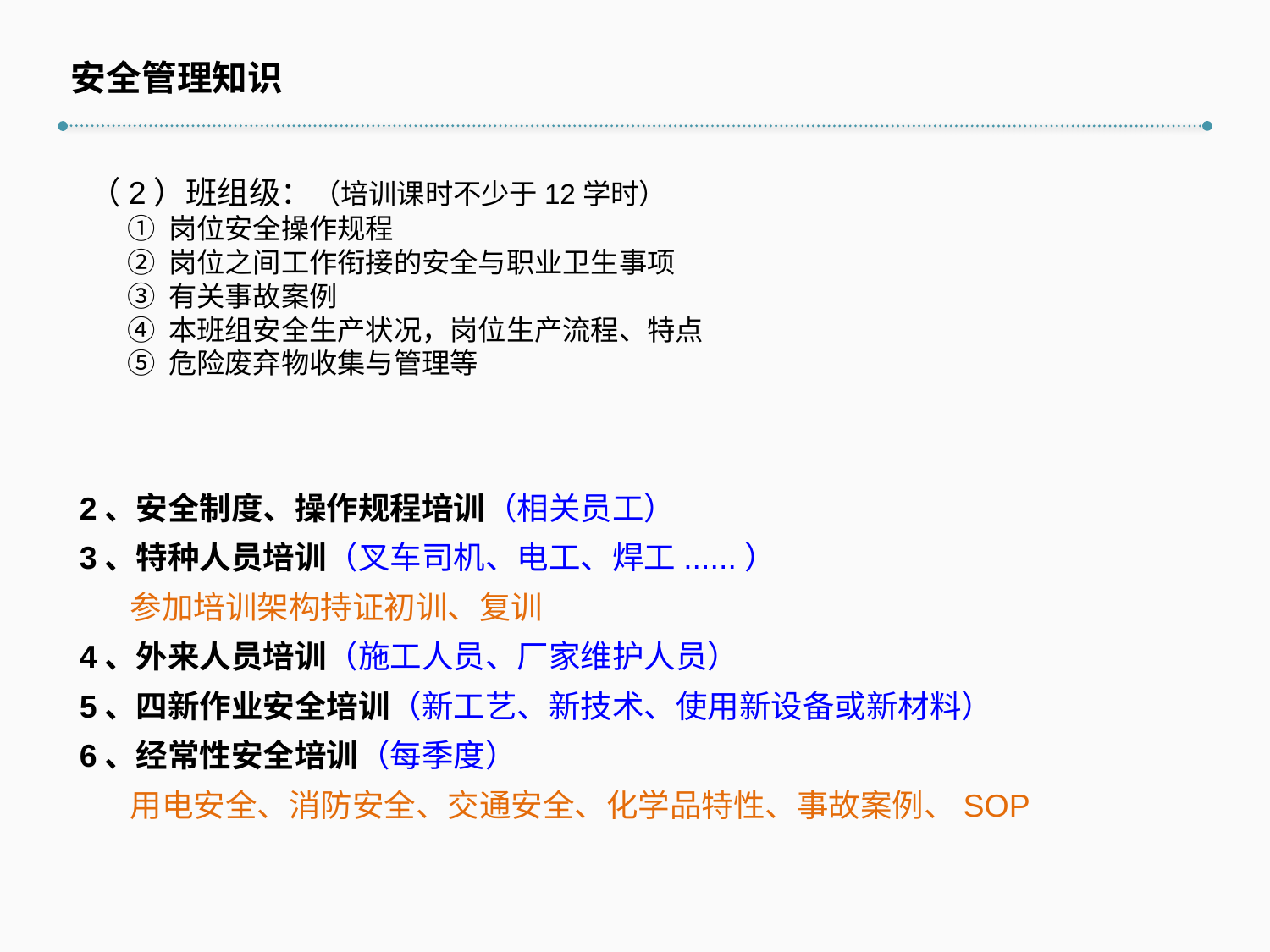

安全管理知识
（2）班组级：（培训课时不少于12学时）
      ① 岗位安全操作规程
      ② 岗位之间工作衔接的安全与职业卫生事项
      ③ 有关事故案例
      ④ 本班组安全生产状况，岗位生产流程、特点
      ⑤ 危险废弃物收集与管理等
2、安全制度、操作规程培训（相关员工）
3、特种人员培训（叉车司机、电工、焊工......）
      参加培训架构持证初训、复训
4、外来人员培训（施工人员、厂家维护人员）
5、四新作业安全培训（新工艺、新技术、使用新设备或新材料）
6、经常性安全培训（每季度）
      用电安全、消防安全、交通安全、化学品特性、事故案例、SOP